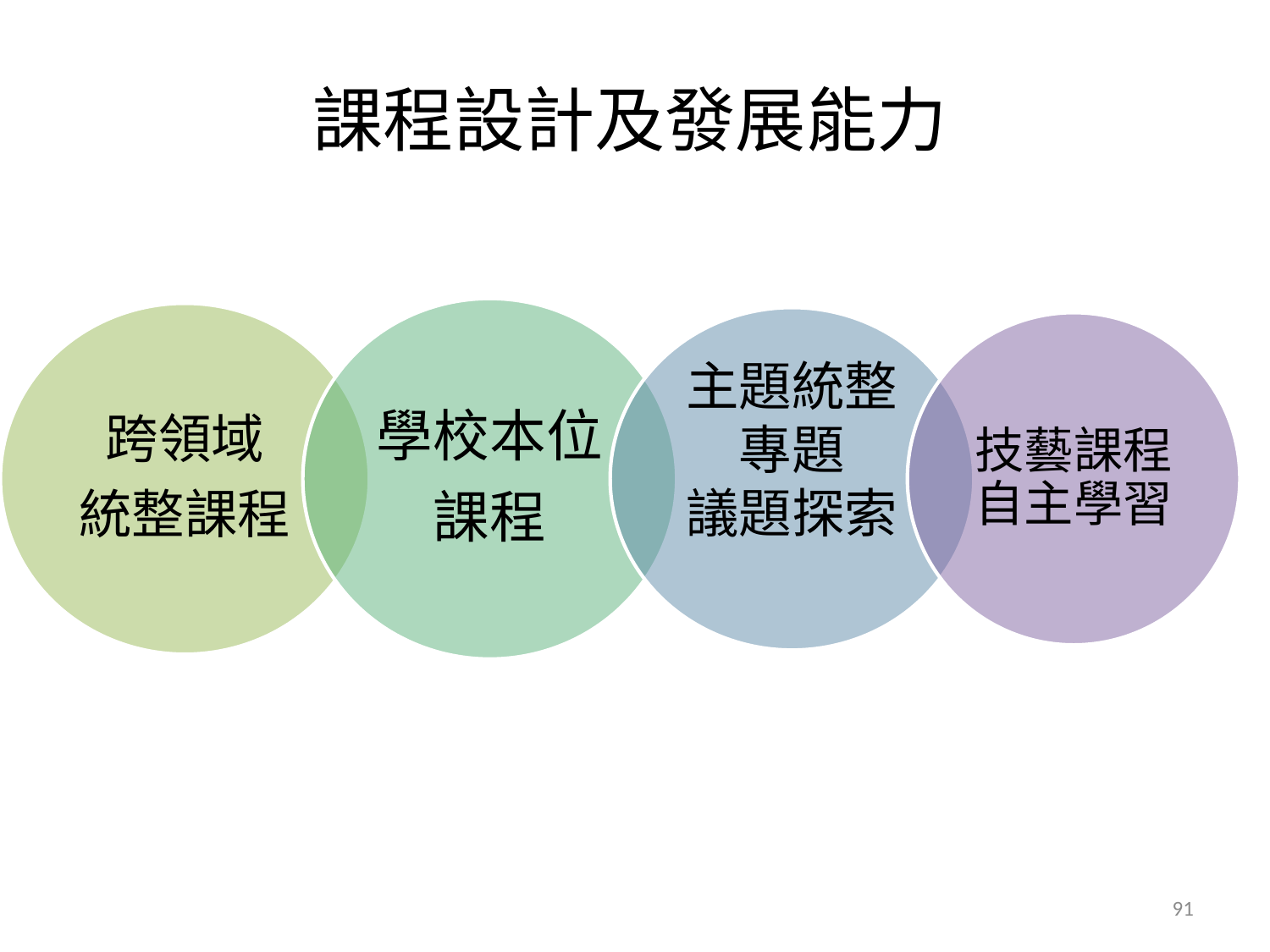

課程設計及發展能力
跨領域
統整課程
學校本位
課程
主題統整專題
議題探索

技藝課程自主學習
91